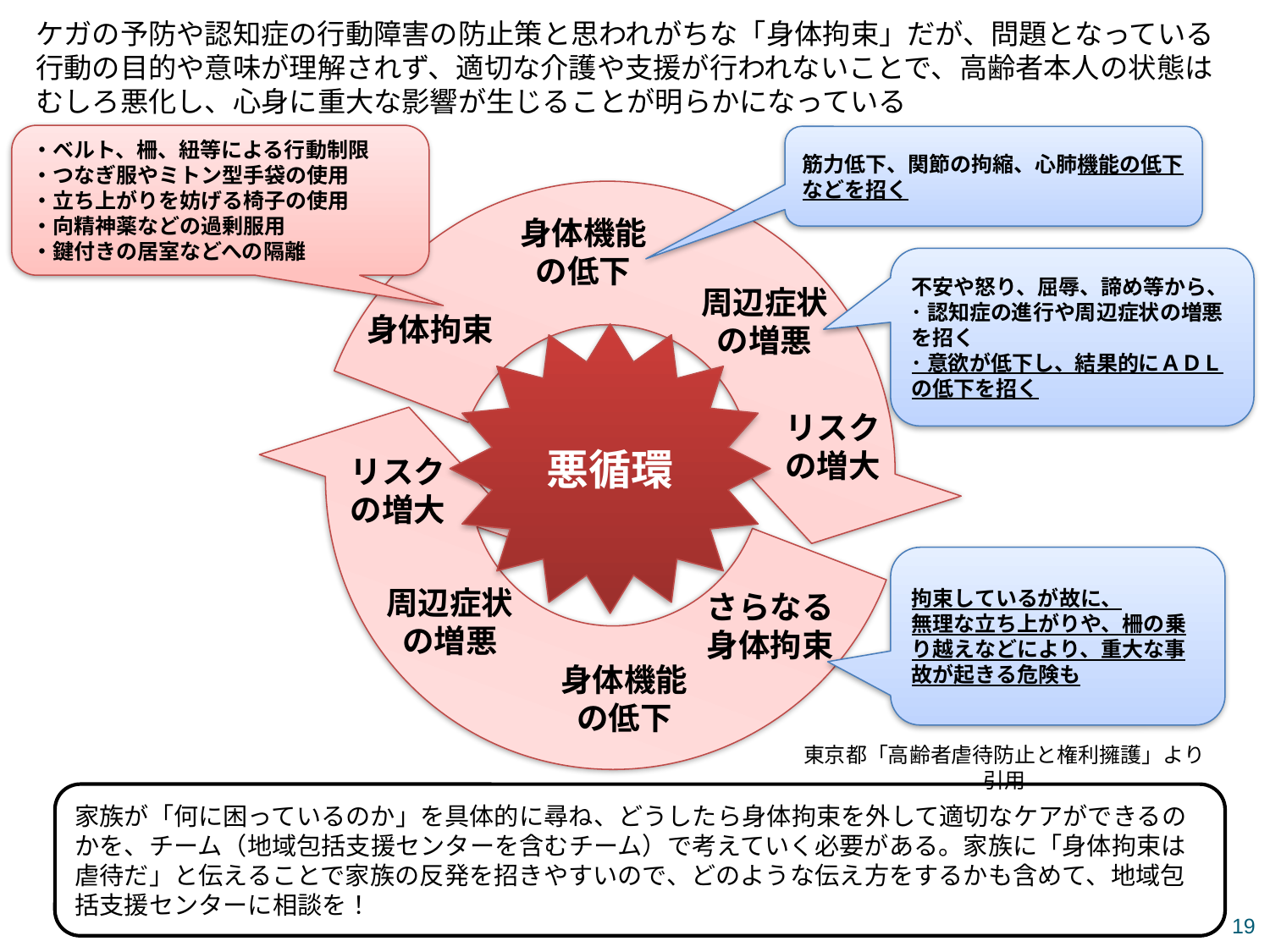

ケガの予防や認知症の行動障害の防止策と思われがちな「身体拘束」だが、問題となっている行動の目的や意味が理解されず、適切な介護や支援が行われないことで、高齢者本人の状態はむしろ悪化し、心身に重大な影響が生じることが明らかになっている

身体機能
の低下
周辺症状
の増悪
身体拘束
悪循環
リスク
の増大
リスク
の増大
周辺症状
の増悪
さらなる
身体拘束
身体機能
の低下
・ベルト、柵、紐等による行動制限
・つなぎ服やミトン型手袋の使用
・立ち上がりを妨げる椅子の使用
・向精神薬などの過剰服用
・鍵付きの居室などへの隔離
筋力低下、関節の拘縮、心肺機能の低下などを招く
不安や怒り、屈辱、諦め等から、
･ 認知症の進行や周辺症状の増悪を招く
･ 意欲が低下し、結果的にＡＤＬ
の低下を招く
拘束しているが故に、
無理な立ち上がりや、柵の乗り越えなどにより、重大な事故が起きる危険も
東京都「高齢者虐待防止と権利擁護」より引用
家族が「何に困っているのか」を具体的に尋ね、どうしたら身体拘束を外して適切なケアができるのかを、チーム（地域包括支援センターを含むチーム）で考えていく必要がある。家族に「身体拘束は虐待だ」と伝えることで家族の反発を招きやすいので、どのような伝え方をするかも含めて、地域包括支援センターに相談を！
19